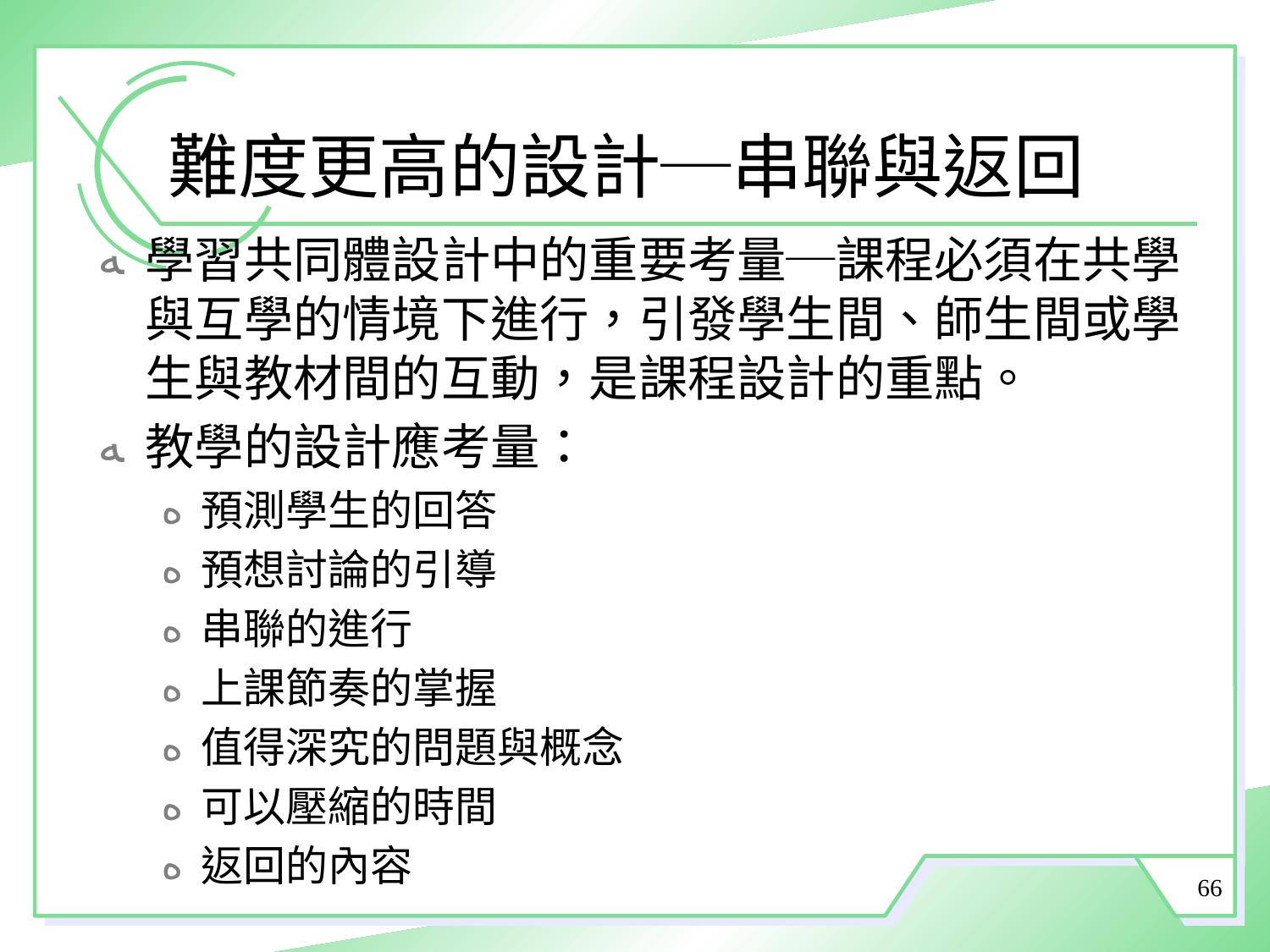

# 難度更高的設計─串聯與返回
學習共同體設計中的重要考量─課程必須在共學與互學的情境下進行，引發學生間、師生間或學生與教材間的互動，是課程設計的重點。
教學的設計應考量：
預測學生的回答
預想討論的引導
串聯的進行
上課節奏的掌握
值得深究的問題與概念
可以壓縮的時間
返回的內容

66